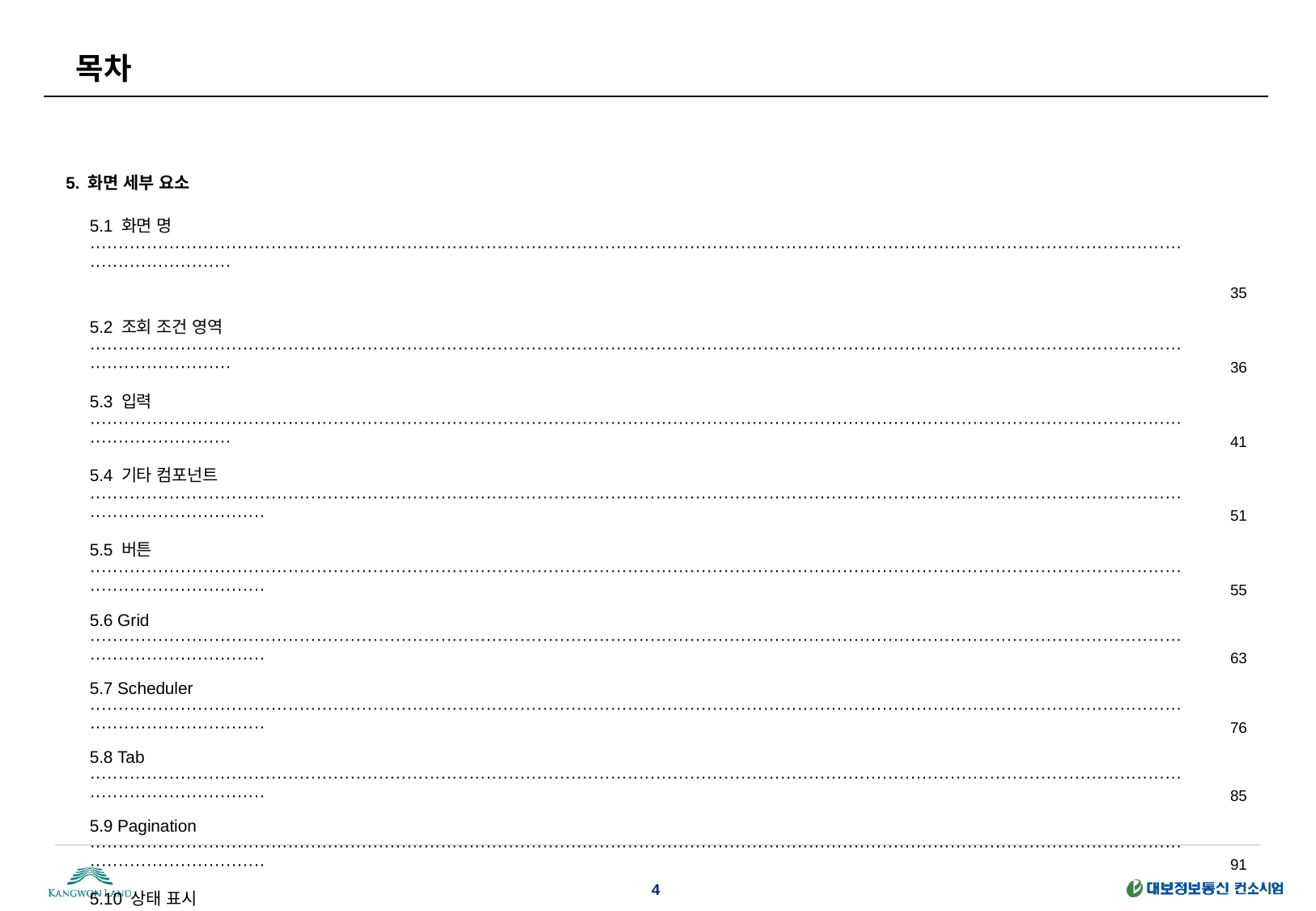

목차
| 5. 화면 세부 요소 5.1 화면 명 ·························································································································································································································· |  |
| --- | --- |
|  | 35 |
| 5.2 조회 조건 영역 ·························································································································································································································· | 36 |
| 5.3 입력·························································································································································································································· | 41 |
| 5.4 기타 컴포넌트 ································································································································································································································ | 51 |
| 5.5 버튼 ································································································································································································································ | 55 |
| 5.6 Grid ································································································································································································································ | 63 |
| 5.7 Scheduler ································································································································································································································ | 76 |
| 5.8 Tab ································································································································································································································ | 85 |
| 5.9 Pagination ································································································································································································································ | 91 |
| 5.10 상태 표시 ································································································································································································································ | 93 |
| 5.11 표준서식 ································································································································································································································ | 96 |
| 6. 화면 유형 6.1 화면 유형 예시······················································································································································································································· |  |
|  | 103 |
4